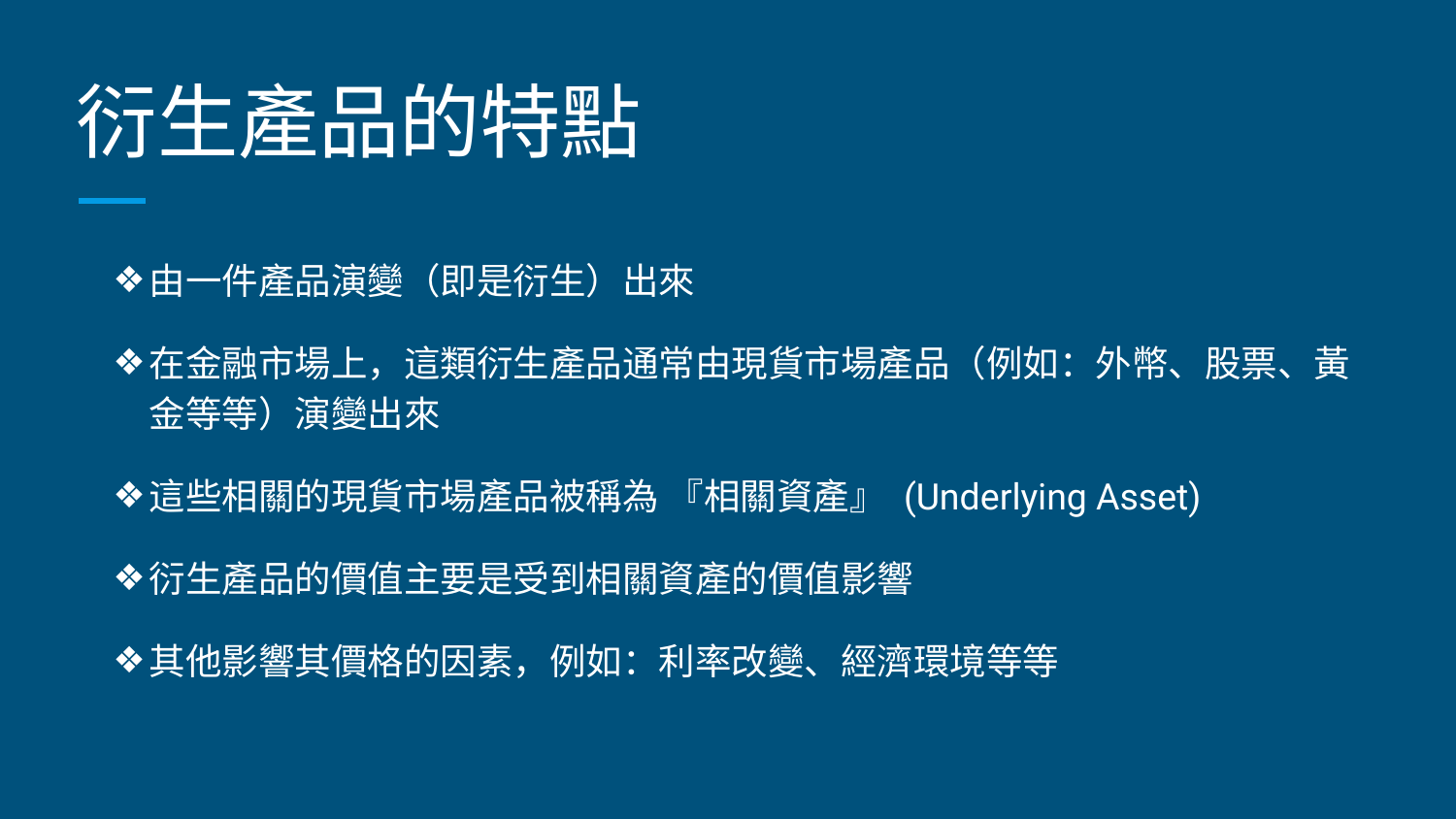

# 衍生產品的特點
由一件產品演變（即是衍生）出來
在金融市場上，這類衍生產品通常由現貨市場產品（例如：外幣、股票、黃金等等）演變出來
這些相關的現貨市場產品被稱為 『相關資產』 (Underlying Asset)
衍生產品的價值主要是受到相關資產的價值影響
其他影響其價格的因素，例如：利率改變、經濟環境等等